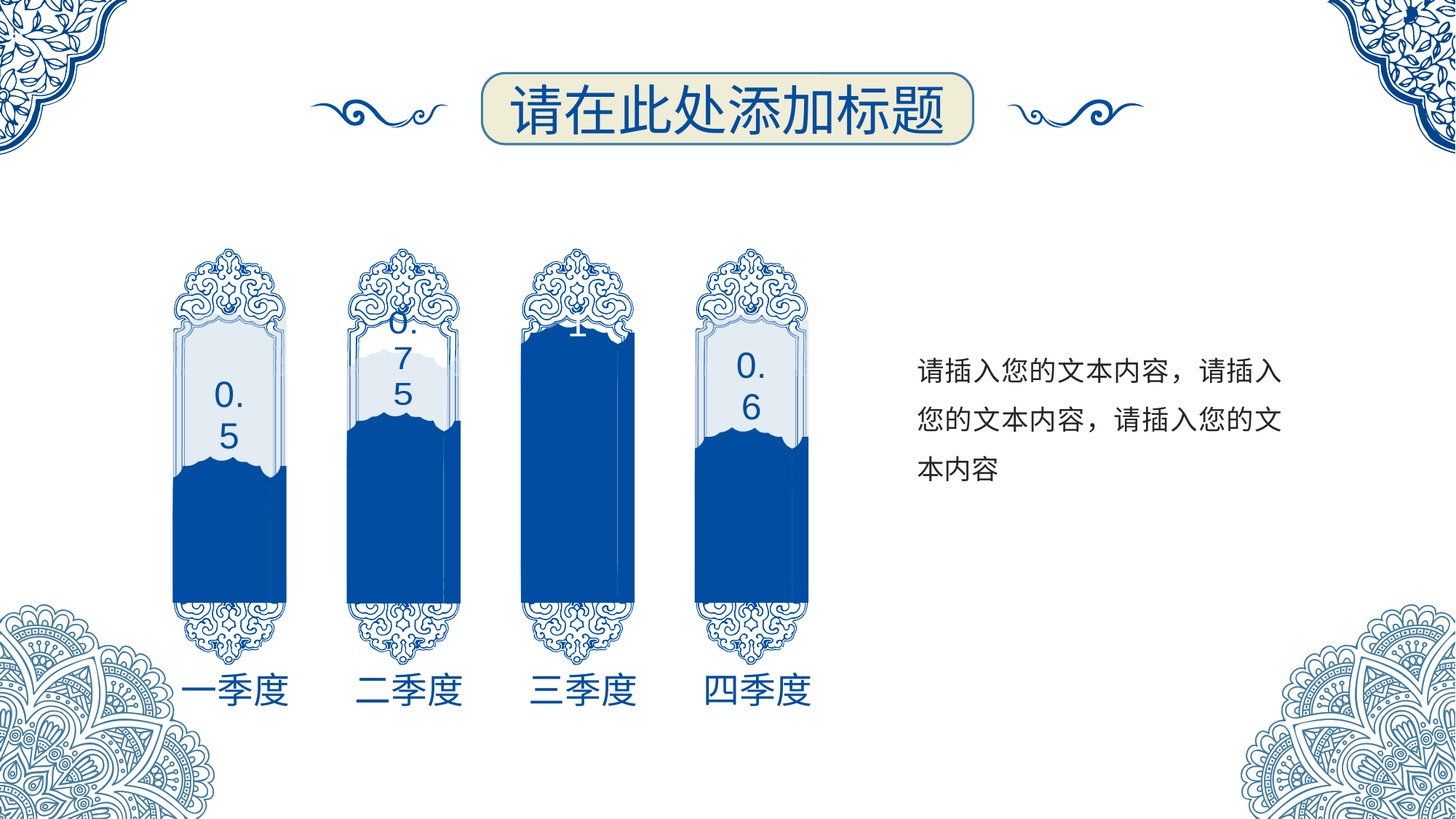

### Chart

| Category |  |  |
|---|---|---|

### Chart

| Category |  |  |
|---|---|---|

### Chart

| Category |  |  |
|---|---|---|

### Chart

| Category |  |  |
|---|---|---|
请插入您的文本内容，请插入您的文本内容，请插入您的文本内容
一季度
二季度
三季度
四季度